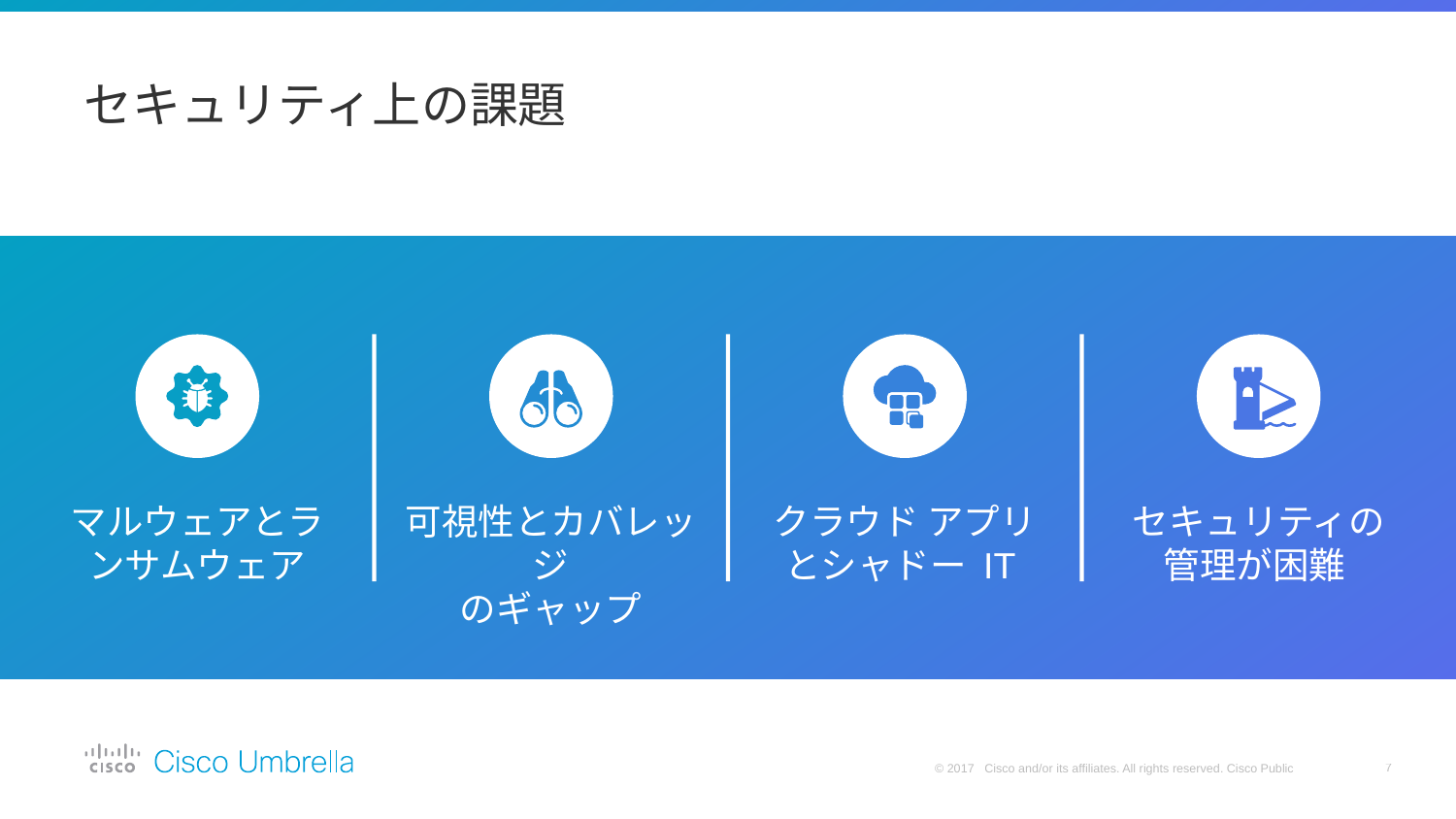

# セキュリティ上の課題

マルウェアとランサムウェア
可視性とカバレッジ
のギャップ
クラウド アプリ
とシャドー IT
セキュリティの
管理が困難